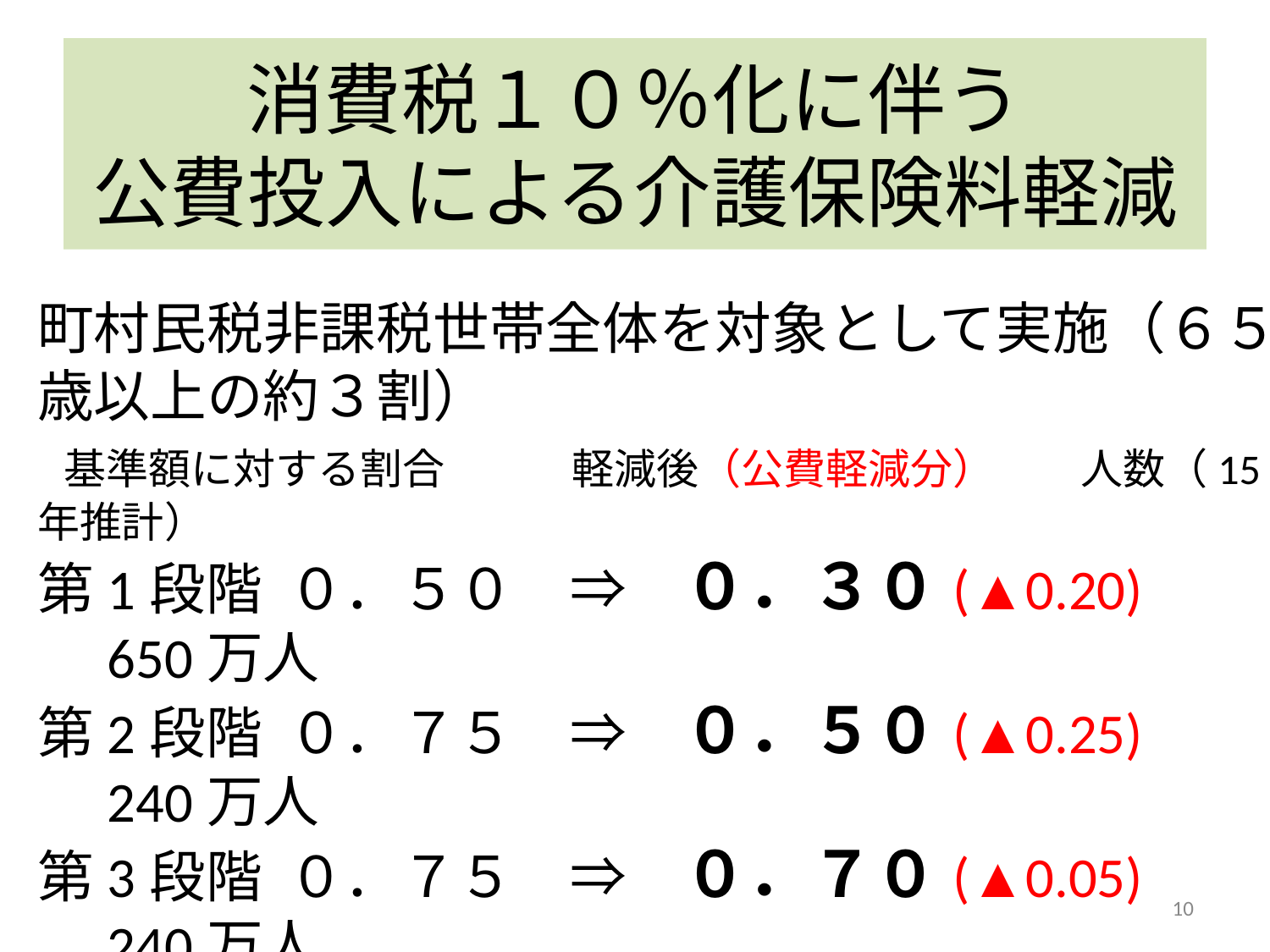

# 消費税１０％化に伴う 公費投入による介護保険料軽減
町村民税非課税世帯全体を対象として実施（６５歳以上の約３割）
 基準額に対する割合　　　軽減後（公費軽減分）         人数（15年推計）
第1段階  ０．５０　⇒　０．３０(▲0.20)　 　　650万人
第2段階  ０．７５　⇒　０．５０(▲0.25)　　　240万人
第3段階  ０．７５　⇒　０．７０(▲0.05)　　　240万人

実施時所要見込額　約１４００億円（公費ベース※）
※公費負担割合 国1/2、都道府県1/4 市町村1/4
10